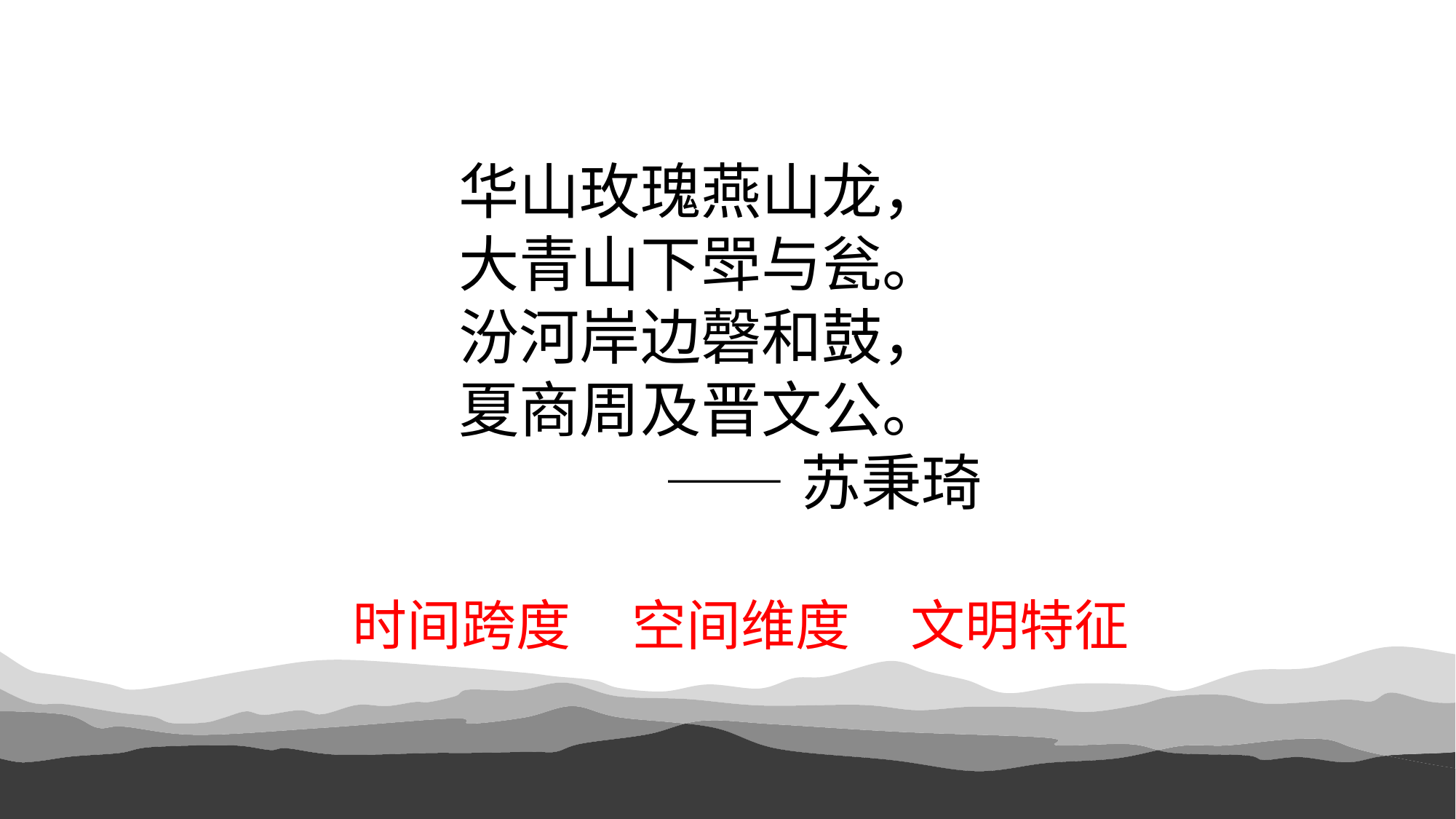

华山玫瑰燕山龙，
大青山下斝与瓮。
汾河岸边磬和鼓，
夏商周及晋文公。
                  ——苏秉琦
时间跨度     空间维度     文明特征